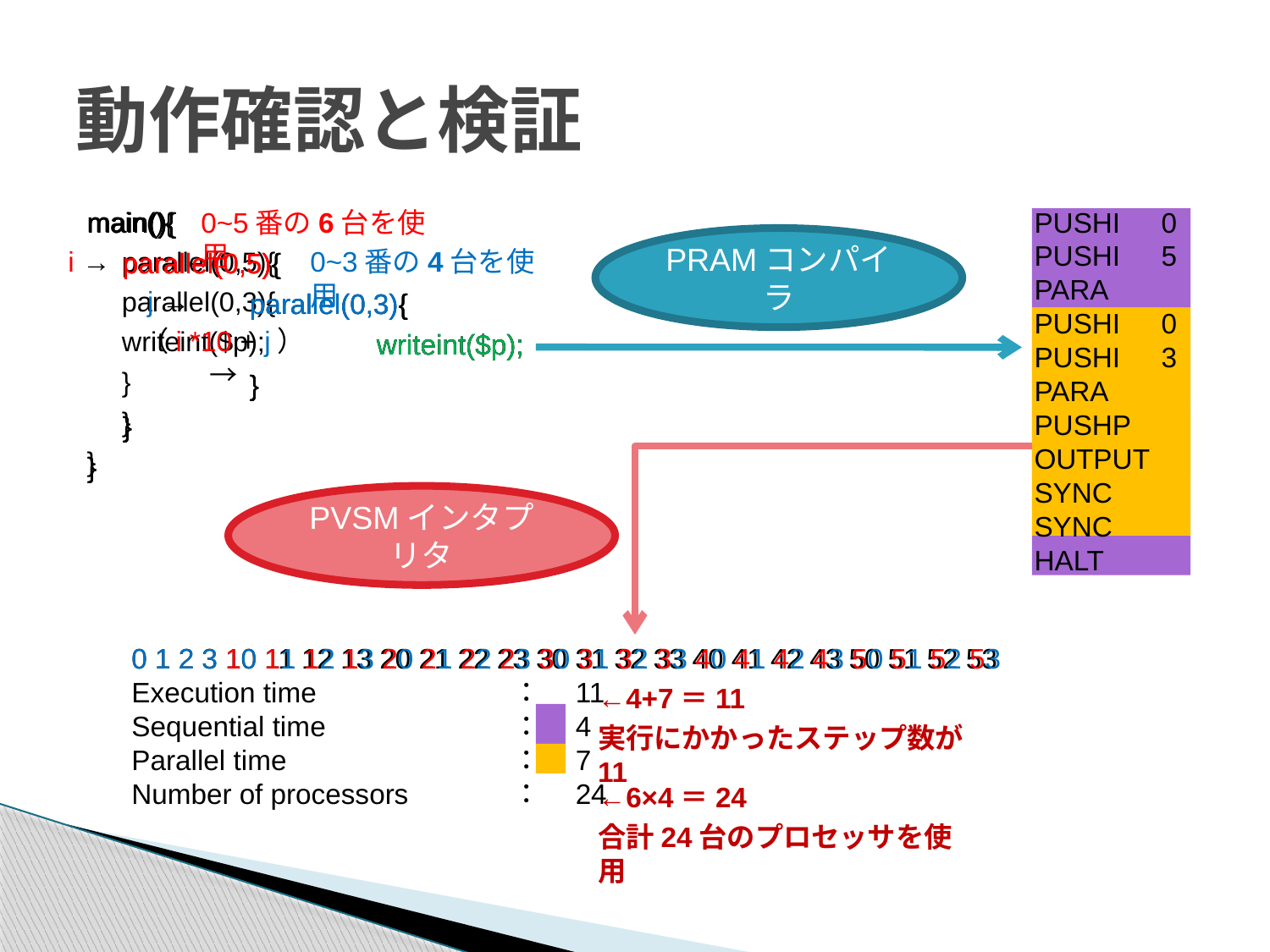

# 動作確認と検証
main(){
	parallel(0,5){
		parallel(0,3){
			writeint($p);
		}
	}
}
main(){
	parallel(0,5){
		parallel(0,3){
			writeint($p);
		}
	}
}
main(){
	parallel(0,5){
		parallel(0,3){
			writeint($p);
		}
	}
}
0~5番の6台を使用
PUSHI	0
PUSHI	5
PARA
PUSHI	0
PUSHI	3
PARA
PUSHP
OUTPUT
SYNC
SYNC
HALT
main(){
	parallel(0,5){
		parallel(0,3){
			writeint($p);
		}
	}
}

PRAMコンパイラ
i →
0~3番の4台を使用
j →

（i *10 + j） →

PVSMインタプリタ

0 1 2 3 10 11 12 13 20 21 22 23 30 31 32 33 40 41 42 43 50 51 52 53
Execution time		：　11
Sequential time		：　4
Parallel time		：　7
Number of processors	：　24
0 1 2 3 10 11 12 13 20 21 22 23 30 31 32 33 40 41 42 43 50 51 52 53
←4+7＝11

実行にかかったステップ数が11

←6×4＝24
合計24台のプロセッサを使用